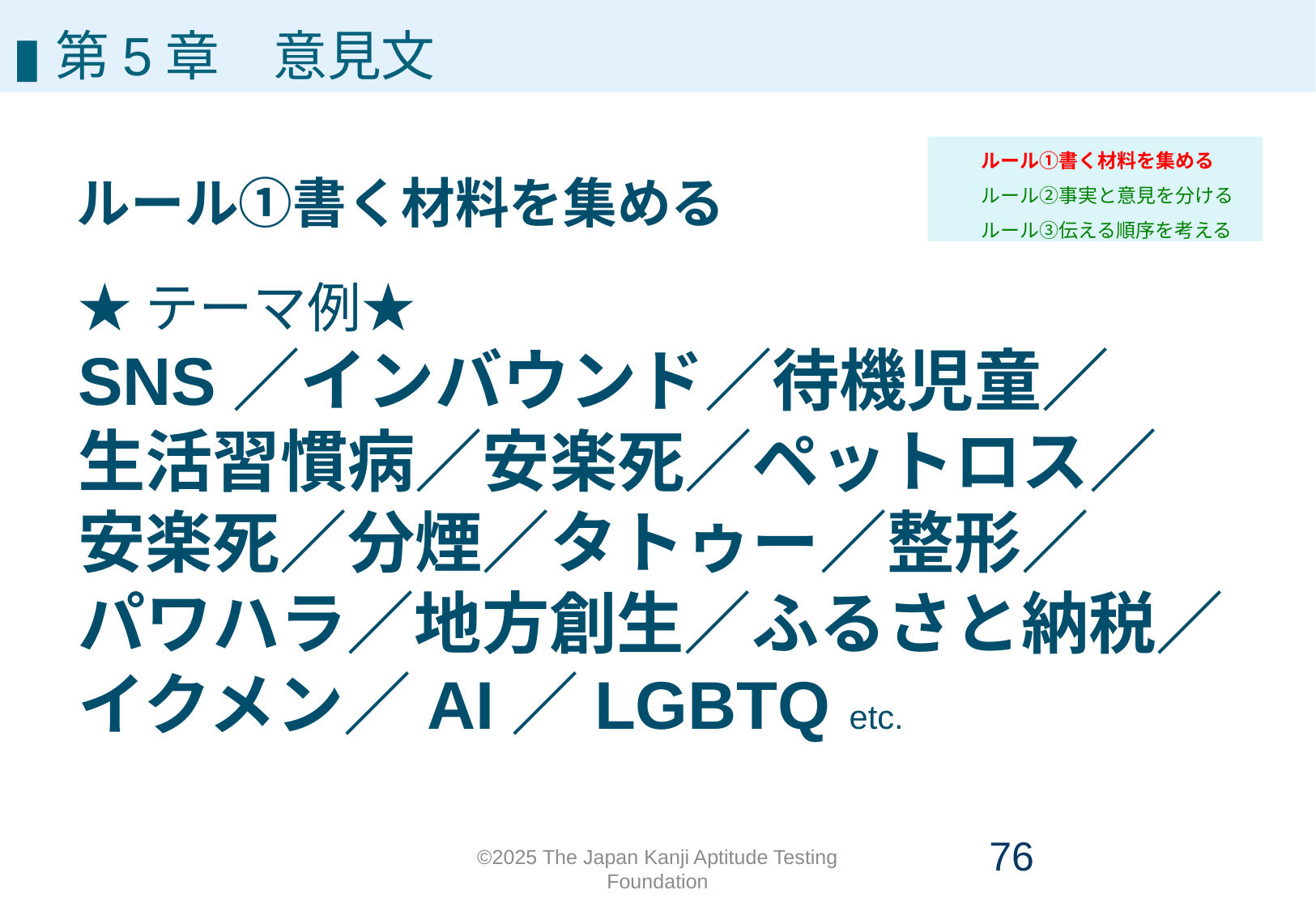

# 第5章
▮第5章　意見文
ルール①書く材料を集める
ルール②事実と意見を分ける
ルール③伝える順序を考える
ルール①書く材料を集める
★テーマ例★
SNS／インバウンド／待機児童／
生活習慣病／安楽死／ペットロス／
安楽死／分煙／タトゥー／整形／
パワハラ／地方創生／ふるさと納税／
イクメン／AI／LGBTQ etc.
©2025 The Japan Kanji Aptitude Testing Foundation
76